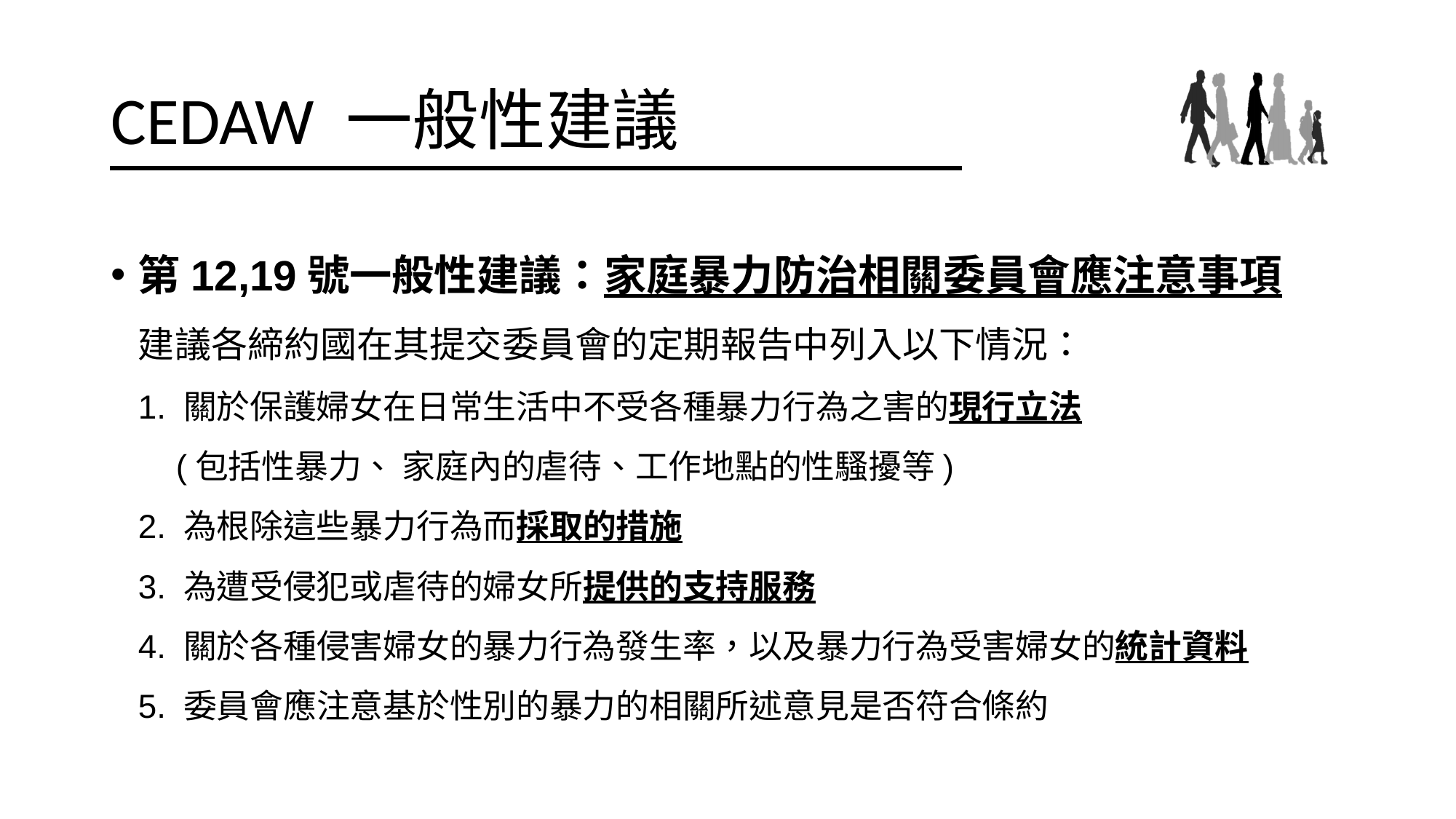

# CEDAW 一般性建議
第12,19號一般性建議：家庭暴力防治相關委員會應注意事項
建議各締約國在其提交委員會的定期報告中列入以下情況：
1. 關於保護婦女在日常生活中不受各種暴力行為之害的現行立法
    (包括性暴力、 家庭內的虐待、工作地點的性騷擾等)
2. 為根除這些暴力行為而採取的措施
3. 為遭受侵犯或虐待的婦女所提供的支持服務
4. 關於各種侵害婦女的暴力行為發生率，以及暴力行為受害婦女的統計資料
5. 委員會應注意基於性別的暴力的相關所述意見是否符合條約